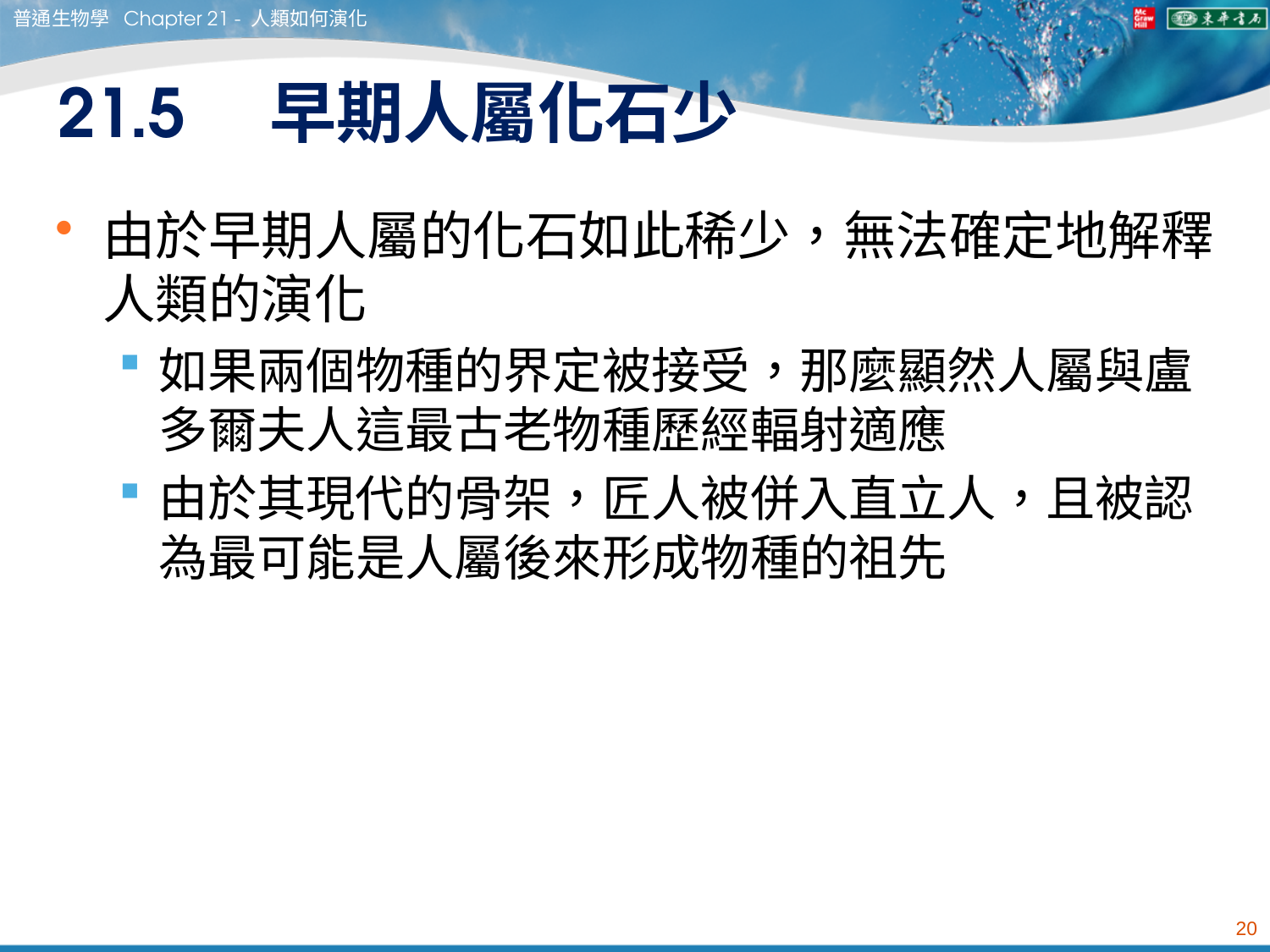

普通生物學  Chapter 21 - 人類如何演化
# 21.5　早期人屬化石少
由於早期人屬的化石如此稀少，無法確定地解釋人類的演化
如果兩個物種的界定被接受，那麼顯然人屬與盧多爾夫人這最古老物種歷經輻射適應
由於其現代的骨架，匠人被併入直立人，且被認為最可能是人屬後來形成物種的祖先
20